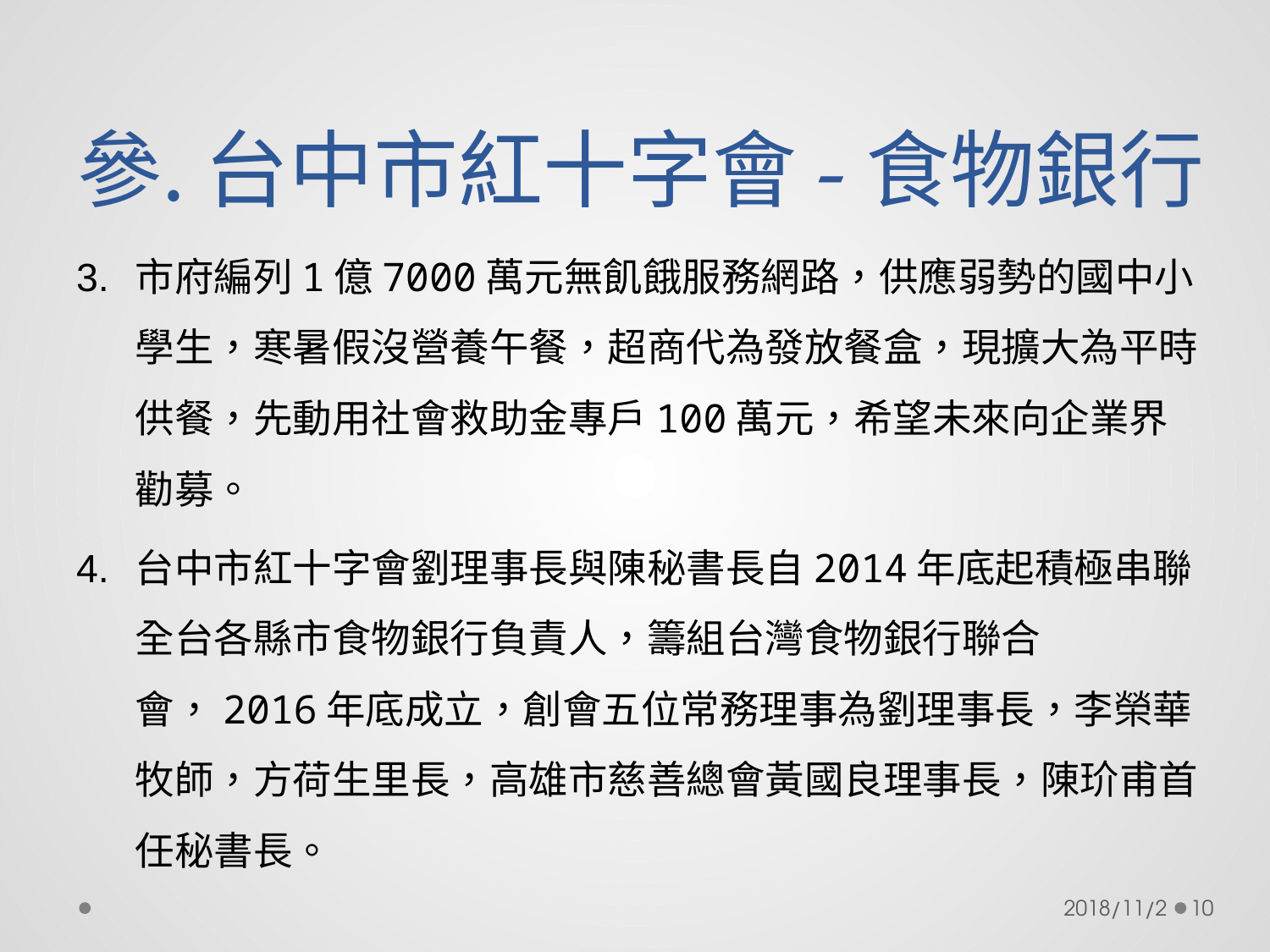

# 台中市紅十字會-食物銀行
市府編列1億7000萬元無飢餓服務網路，供應弱勢的國中小學生，寒暑假沒營養午餐，超商代為發放餐盒，現擴大為平時供餐，先動用社會救助金專戶100萬元，希望未來向企業界勸募。
台中市紅十字會劉理事長與陳秘書長自2014年底起積極串聯全台各縣市食物銀行負責人，籌組台灣食物銀行聯合會，2016年底成立，創會五位常務理事為劉理事長，李榮華牧師，方荷生里長，高雄市慈善總會黃國良理事長，陳玠甫首任秘書長。
2018/11/2
10